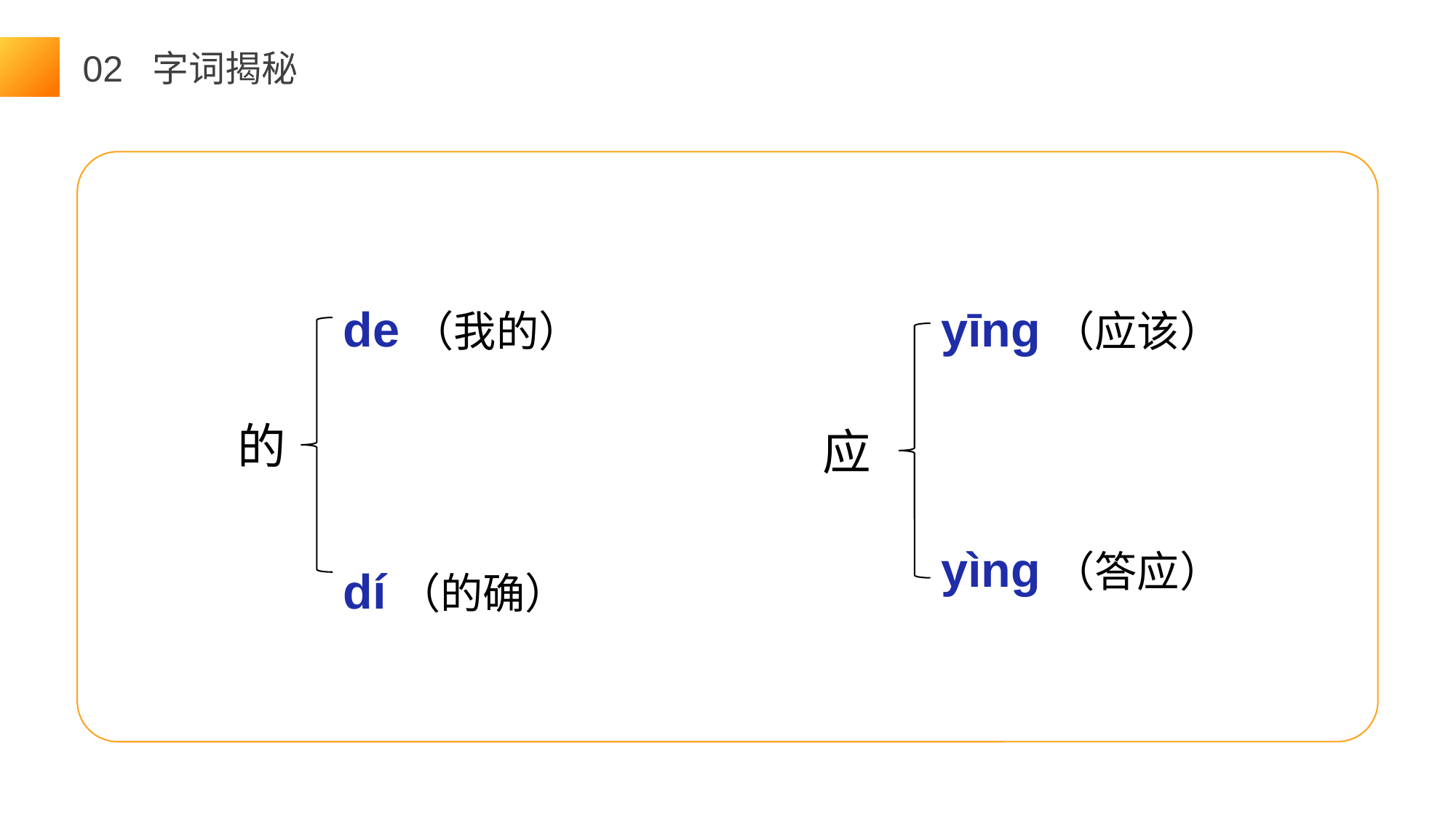

02  字词揭秘
de（我的）

dí（的确）

yīng（应该）

yìng（答应）

的
应